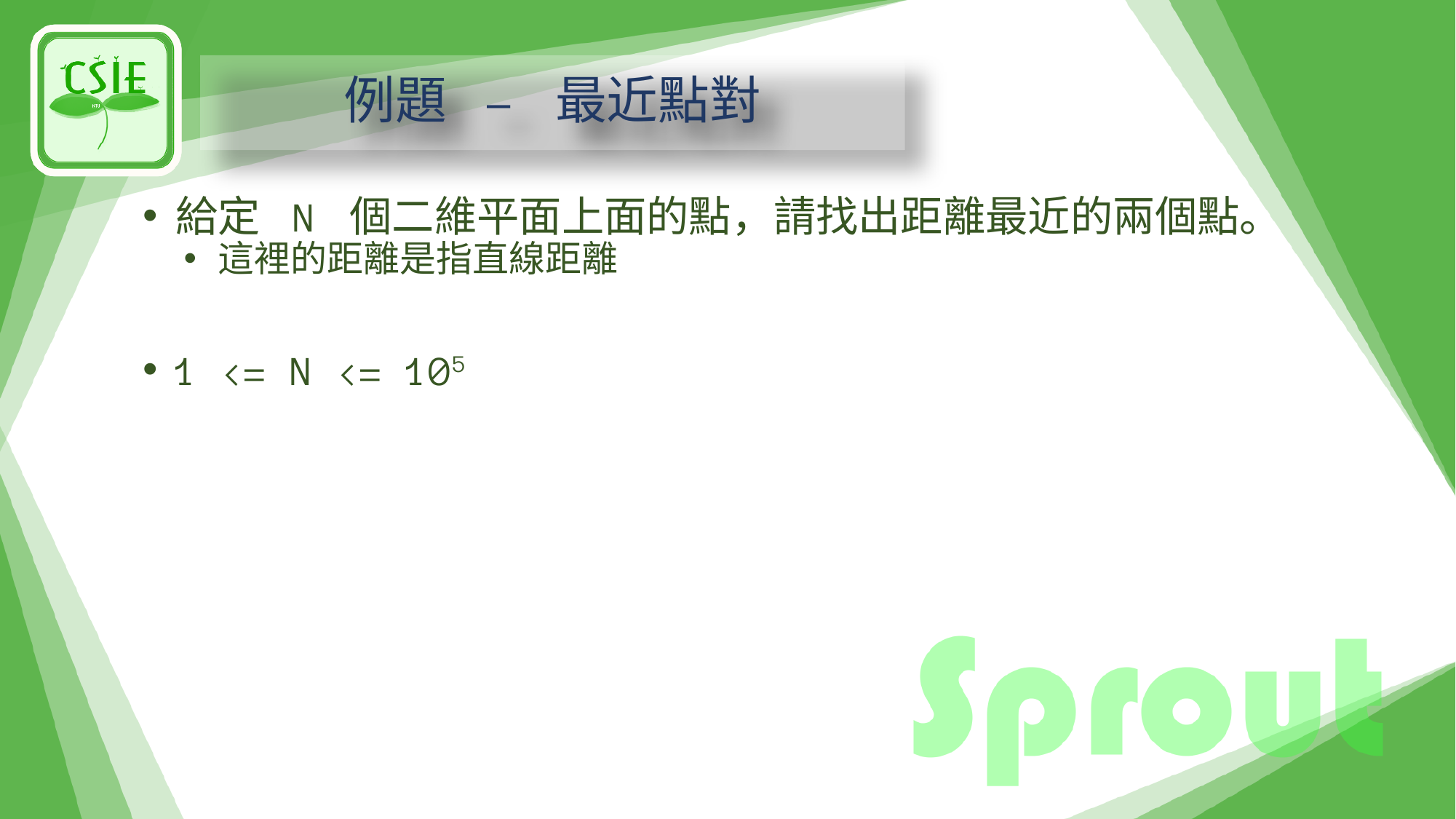

# 例題 - 最近點對
給定 N 個二維平面上面的點，請找出距離最近的兩個點。
這裡的距離是指直線距離

1 <= N <= 105